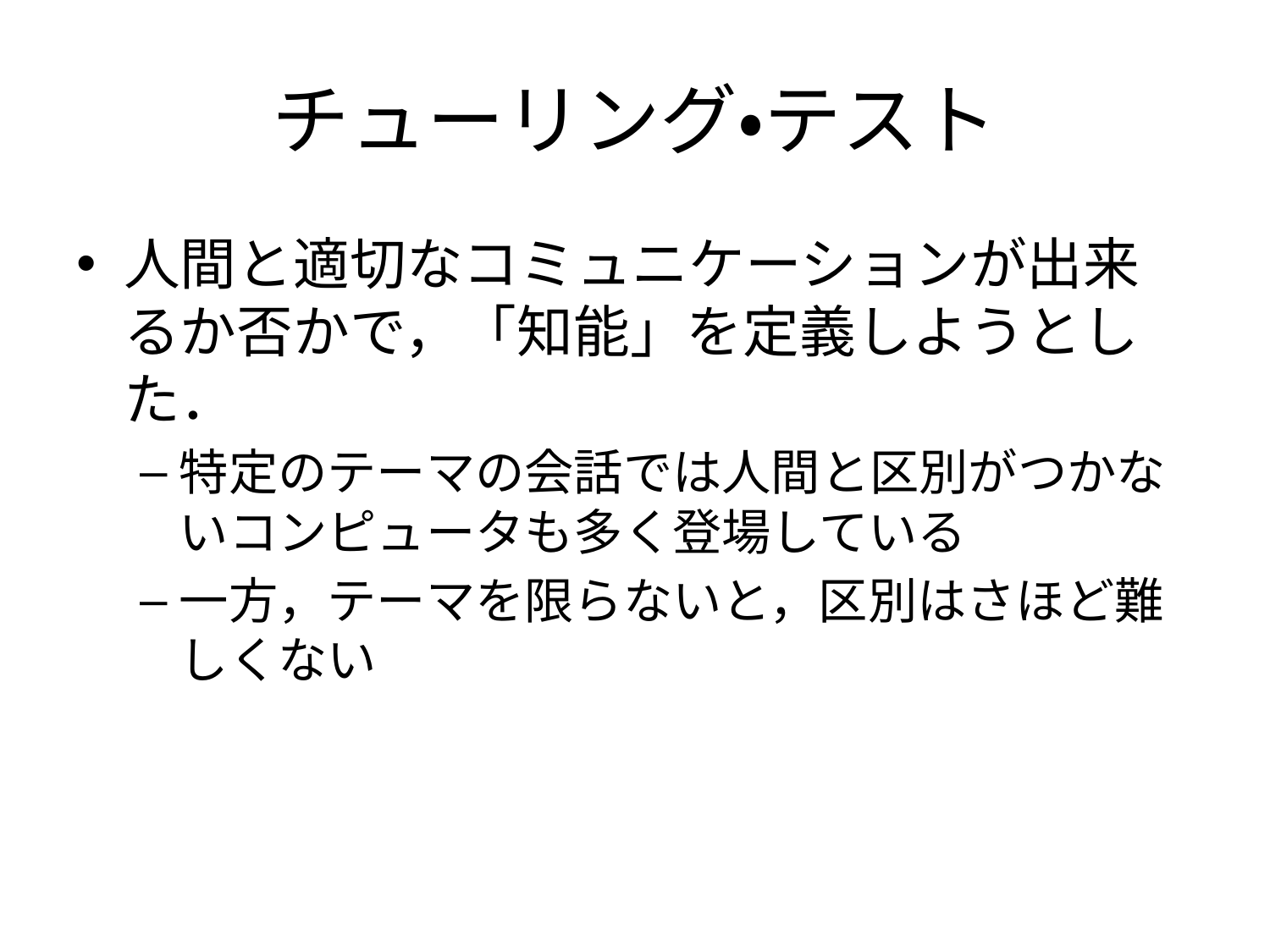

# チューリング・テスト
人間と適切なコミュニケーションが出来るか否かで，「知能」を定義しようとした．
特定のテーマの会話では人間と区別がつかないコンピュータも多く登場している
一方，テーマを限らないと，区別はさほど難しくない